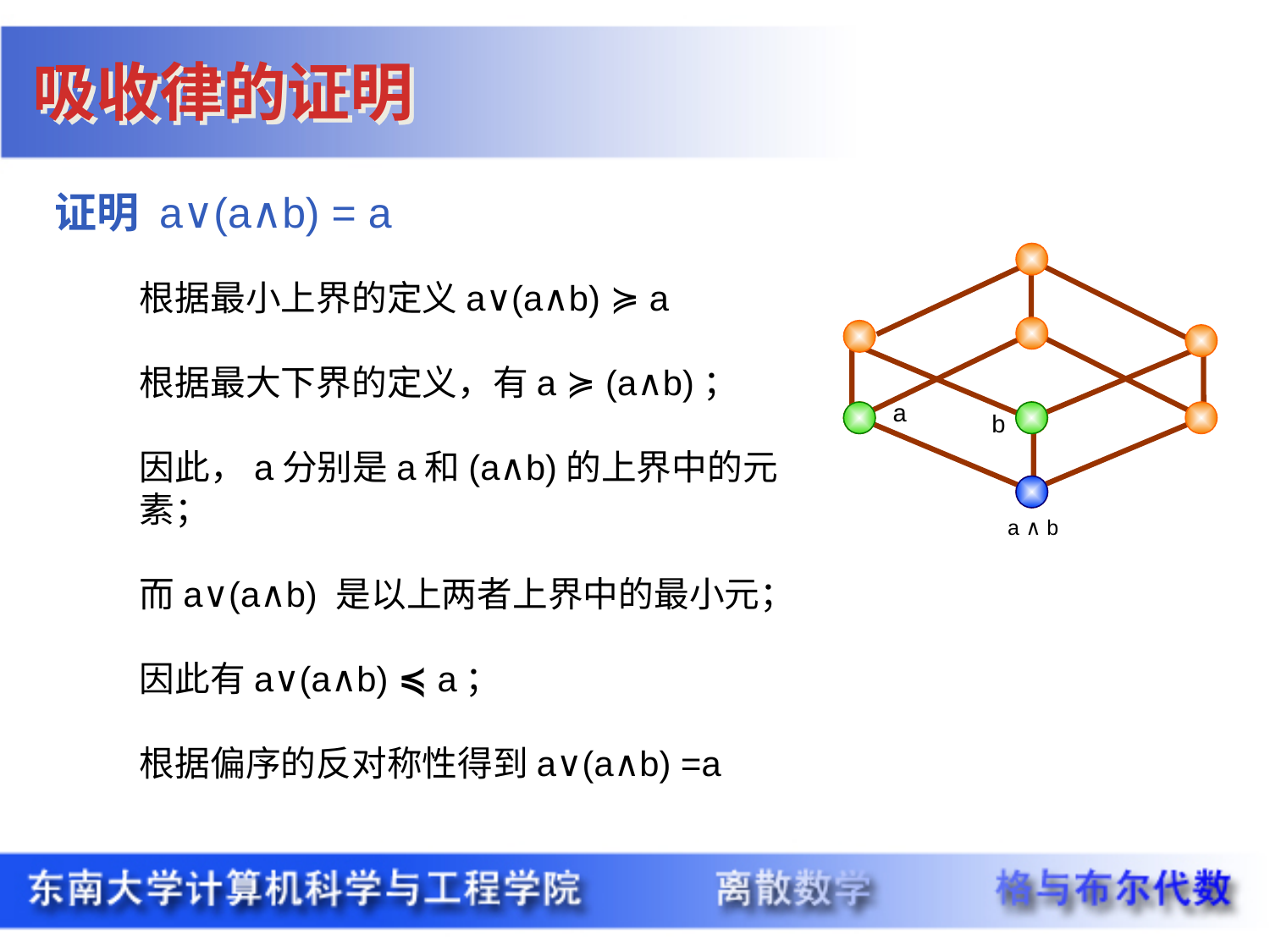

吸收律的证明
证明 a∨(a∧b) = a

a

b

a ∧ b
根据最小上界的定义a∨(a∧b) ≽ a

根据最大下界的定义，有a ≽ (a∧b)；

因此，a分别是a和(a∧b)的上界中的元素；

而a∨(a∧b) 是以上两者上界中的最小元；

因此有a∨(a∧b) ≼ a；

根据偏序的反对称性得到a∨(a∧b) =a